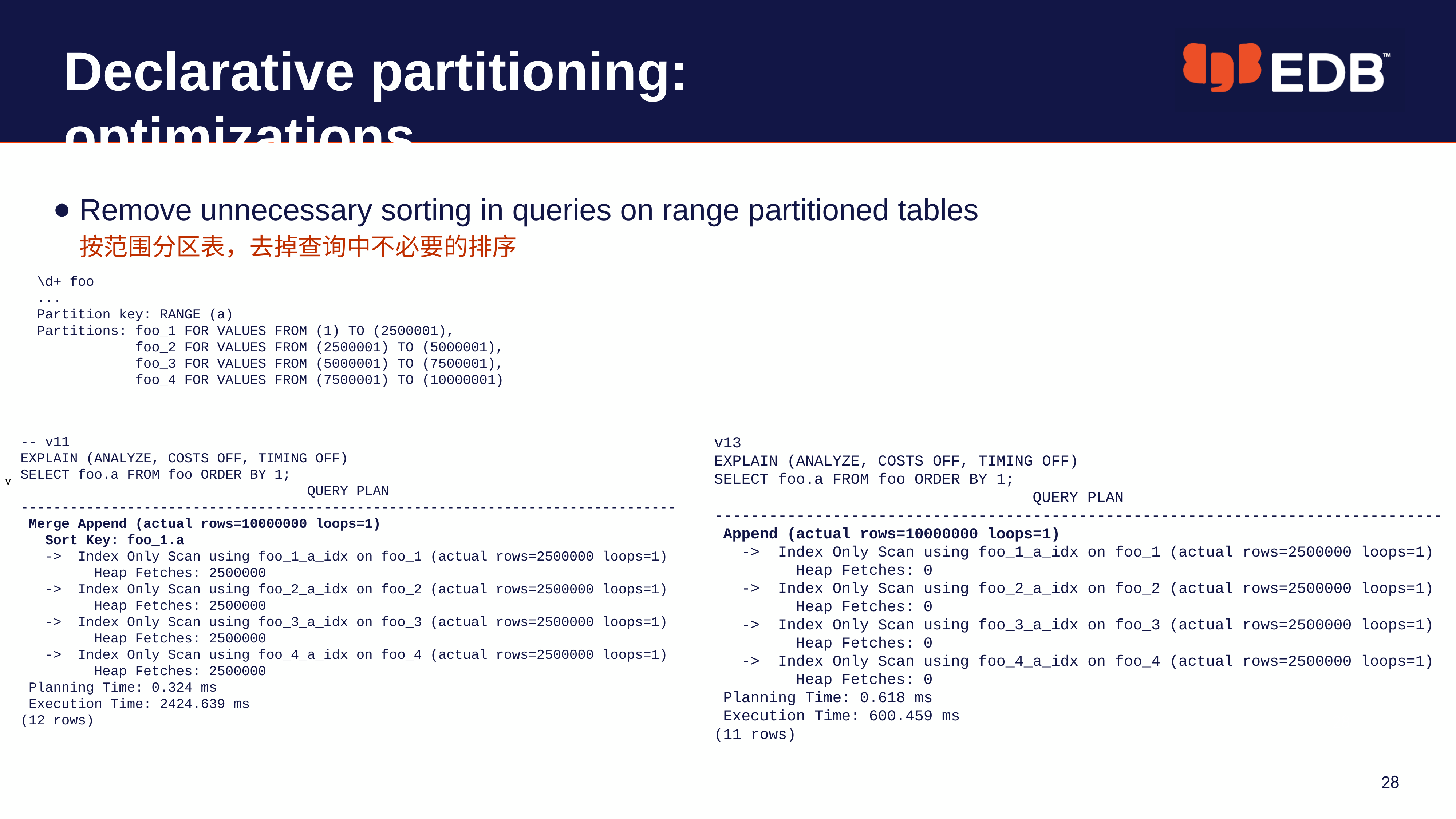

Declarative partitioning: optimizations
Remove unnecessary sorting in queries on range partitioned tables
按范围分区表，去掉查询中不必要的排序

\d+ foo
...
Partition key: RANGE (a)
Partitions: foo_1 FOR VALUES FROM (1) TO (2500001),
            foo_2 FOR VALUES FROM (2500001) TO (5000001),
            foo_3 FOR VALUES FROM (5000001) TO (7500001),
            foo_4 FOR VALUES FROM (7500001) TO (10000001)
-- v11
EXPLAIN (ANALYZE, COSTS OFF, TIMING OFF)
SELECT foo.a FROM foo ORDER BY 1;
                                   QUERY PLAN
--------------------------------------------------------------------------------
 Merge Append (actual rows=10000000 loops=1)
   Sort Key: foo_1.a
   ->  Index Only Scan using foo_1_a_idx on foo_1 (actual rows=2500000 loops=1)
         Heap Fetches: 2500000
   ->  Index Only Scan using foo_2_a_idx on foo_2 (actual rows=2500000 loops=1)
         Heap Fetches: 2500000
   ->  Index Only Scan using foo_3_a_idx on foo_3 (actual rows=2500000 loops=1)
         Heap Fetches: 2500000
   ->  Index Only Scan using foo_4_a_idx on foo_4 (actual rows=2500000 loops=1)
         Heap Fetches: 2500000
 Planning Time: 0.324 ms
 Execution Time: 2424.639 ms
(12 rows)
v13
EXPLAIN (ANALYZE, COSTS OFF, TIMING OFF)
SELECT foo.a FROM foo ORDER BY 1;
                                   QUERY PLAN
--------------------------------------------------------------------------------
 Append (actual rows=10000000 loops=1)
   ->  Index Only Scan using foo_1_a_idx on foo_1 (actual rows=2500000 loops=1)
         Heap Fetches: 0
   ->  Index Only Scan using foo_2_a_idx on foo_2 (actual rows=2500000 loops=1)
         Heap Fetches: 0
   ->  Index Only Scan using foo_3_a_idx on foo_3 (actual rows=2500000 loops=1)
         Heap Fetches: 0
   ->  Index Only Scan using foo_4_a_idx on foo_4 (actual rows=2500000 loops=1)
         Heap Fetches: 0
 Planning Time: 0.618 ms
 Execution Time: 600.459 ms
(11 rows)

28
28